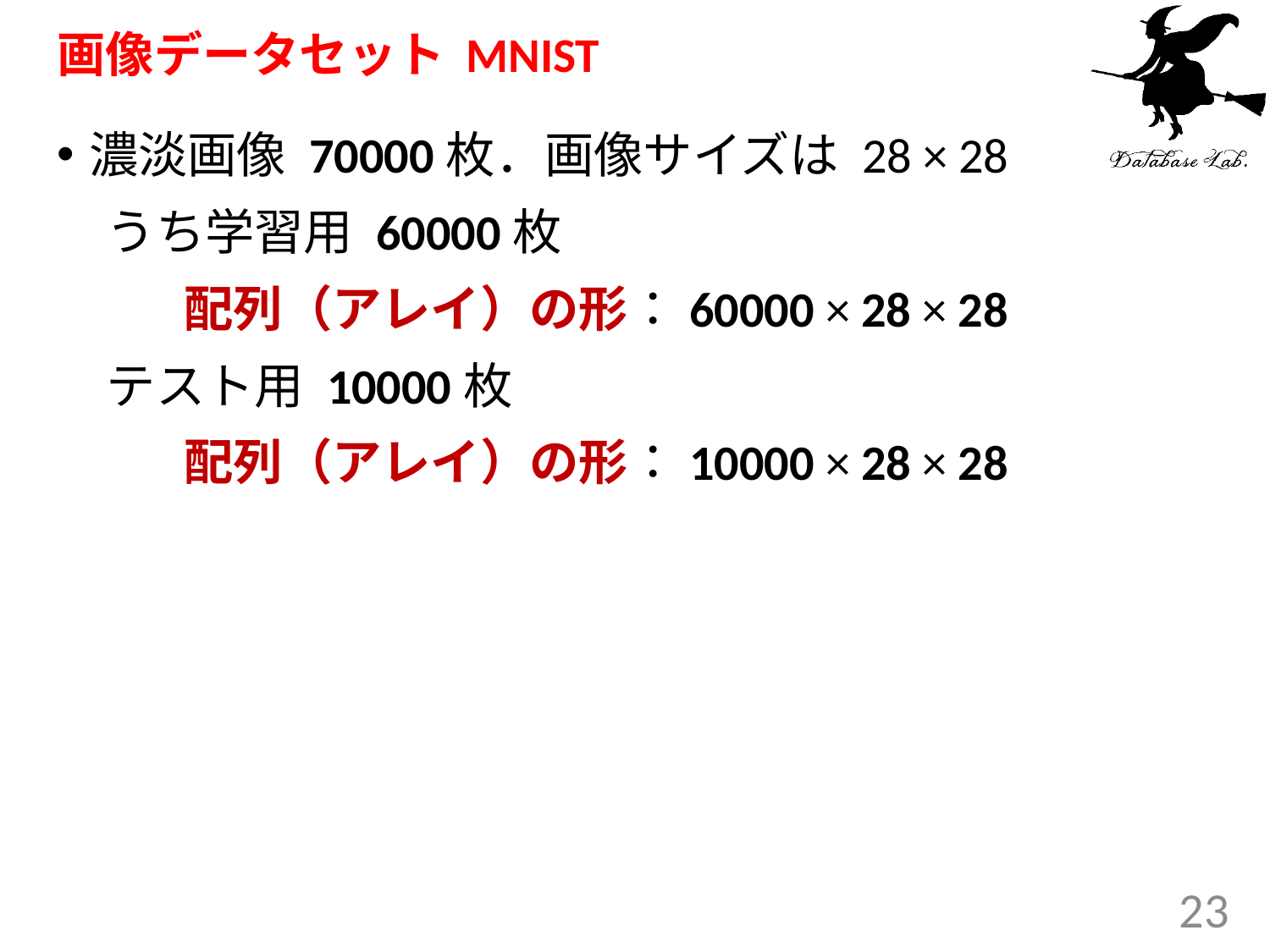

# 画像データセット MNIST
濃淡画像 70000枚．画像サイズは 28 × 28
　うち学習用 60000枚
	配列（アレイ）の形：60000 × 28 × 28
　テスト用 10000枚
	配列（アレイ）の形：10000 × 28 × 28

23